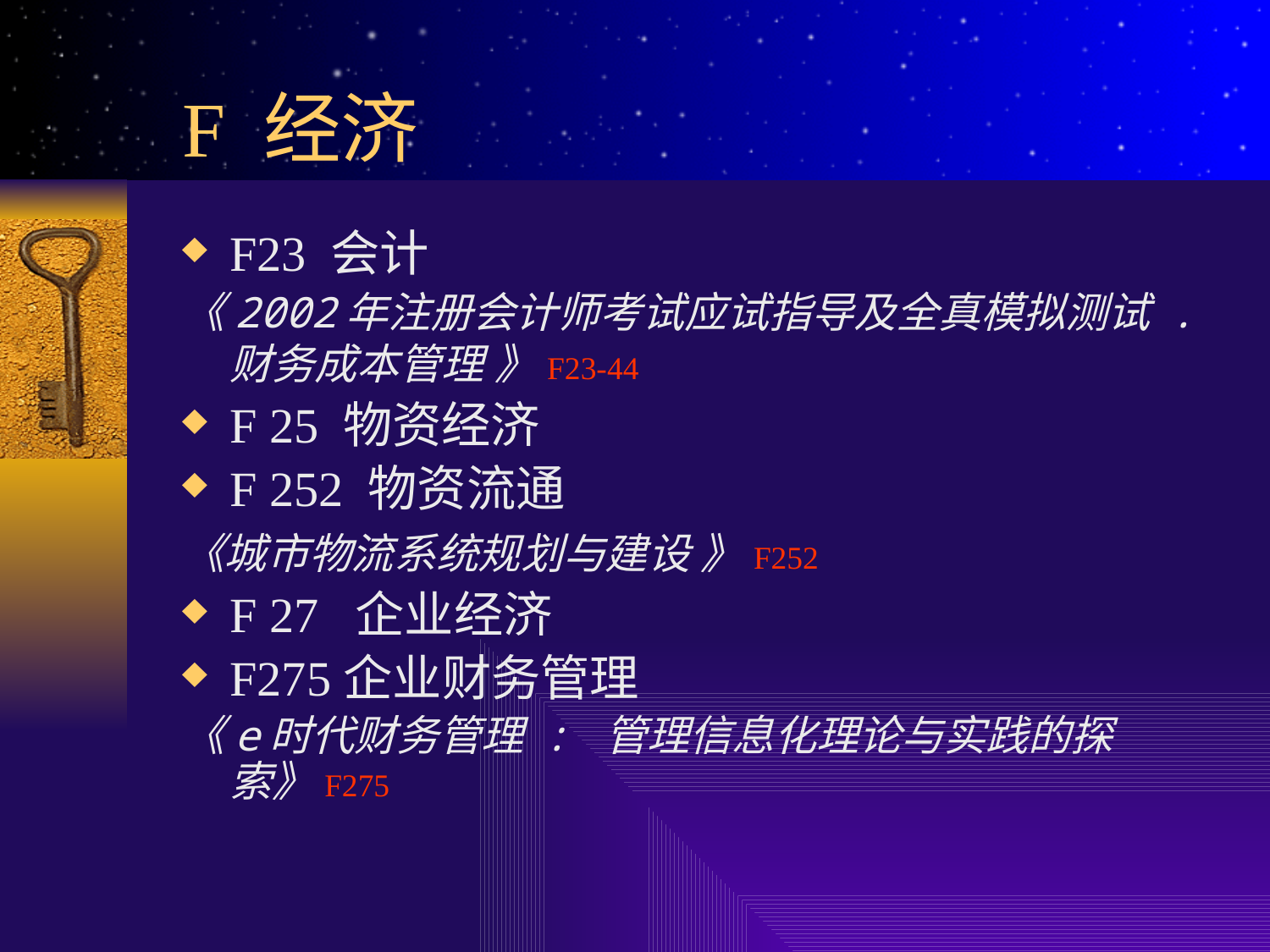

# F 经济
F23 会计
《2002年注册会计师考试应试指导及全真模拟测试 . 财务成本管理 》F23-44
F 25 物资经济
F 252 物资流通
《城市物流系统规划与建设 》F252
F 27  企业经济
F275企业财务管理
《e时代财务管理 : 管理信息化理论与实践的探索》F275